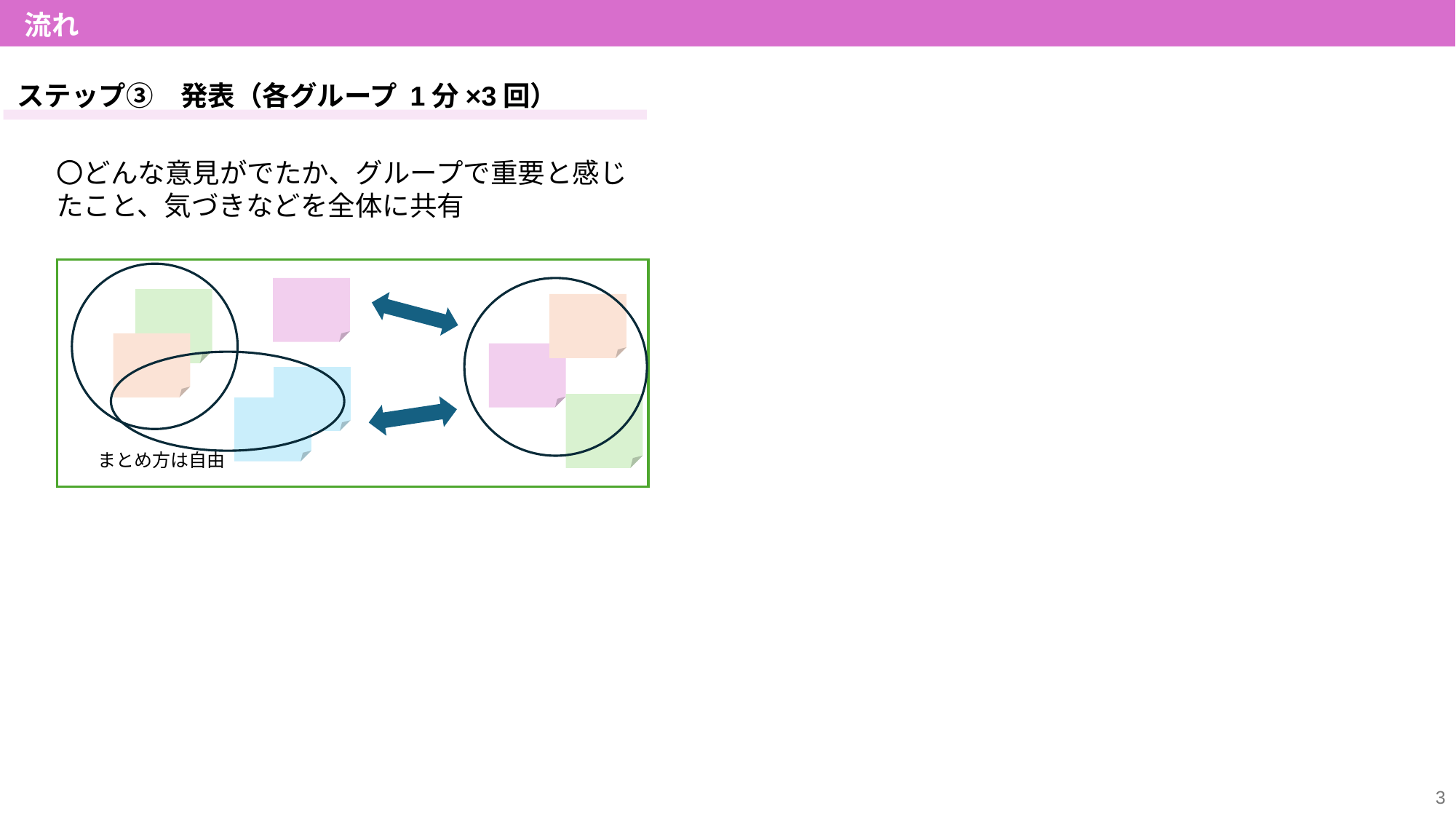

流れ
ステップ③　発表（各グループ 1分×3回）

〇どんな意見がでたか、グループで重要と感じたこと、気づきなどを全体に共有

まとめ方は自由

3